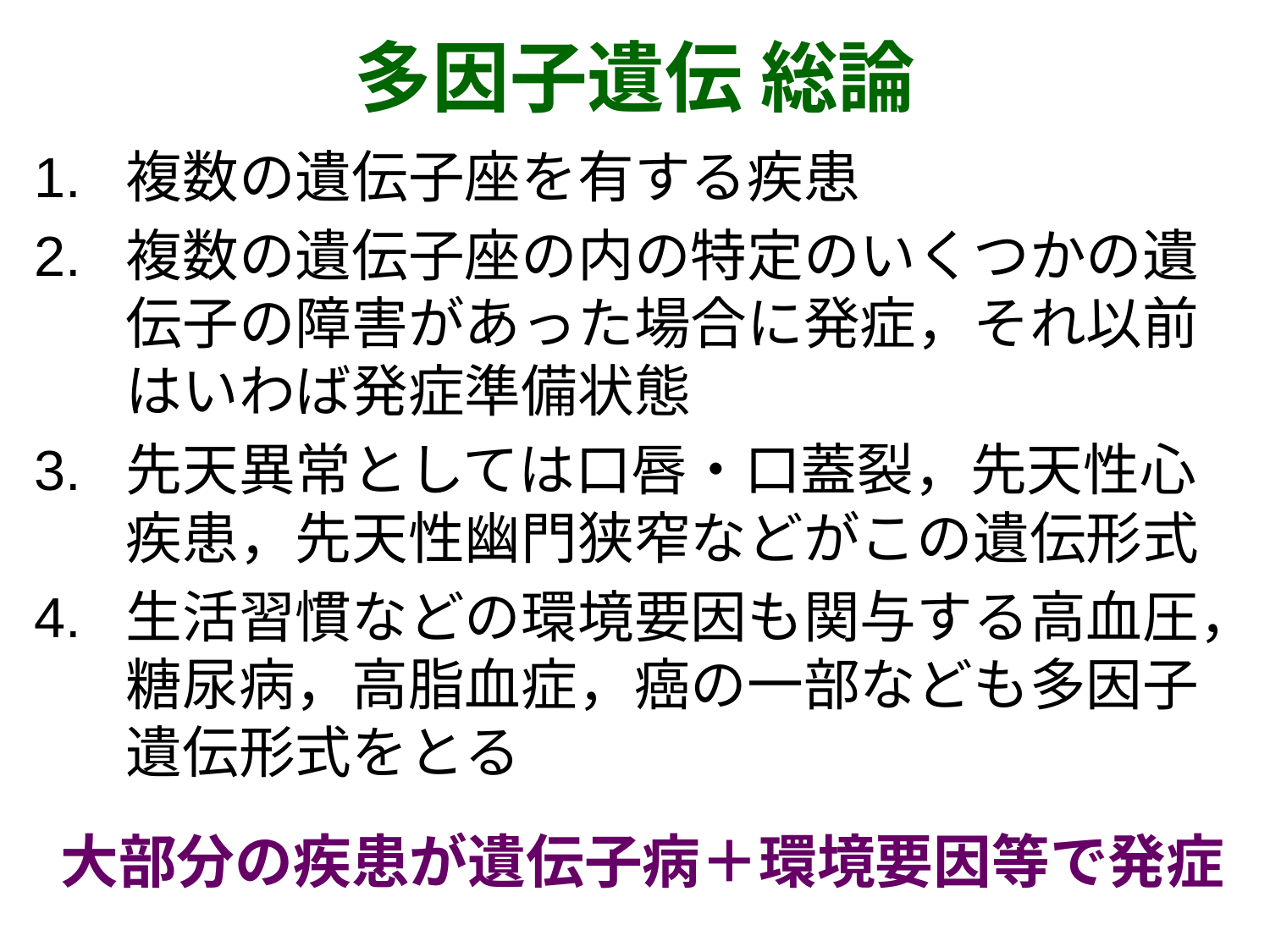

多因子遺伝 総論

複数の遺伝子座を有する疾患
複数の遺伝子座の内の特定のいくつかの遺伝子の障害があった場合に発症，それ以前はいわば発症準備状態
先天異常としては口唇・口蓋裂，先天性心疾患，先天性幽門狭窄などがこの遺伝形式
生活習慣などの環境要因も関与する高血圧，糖尿病，高脂血症，癌の一部なども多因子遺伝形式をとる

 大部分の疾患が遺伝子病＋環境要因等で発症